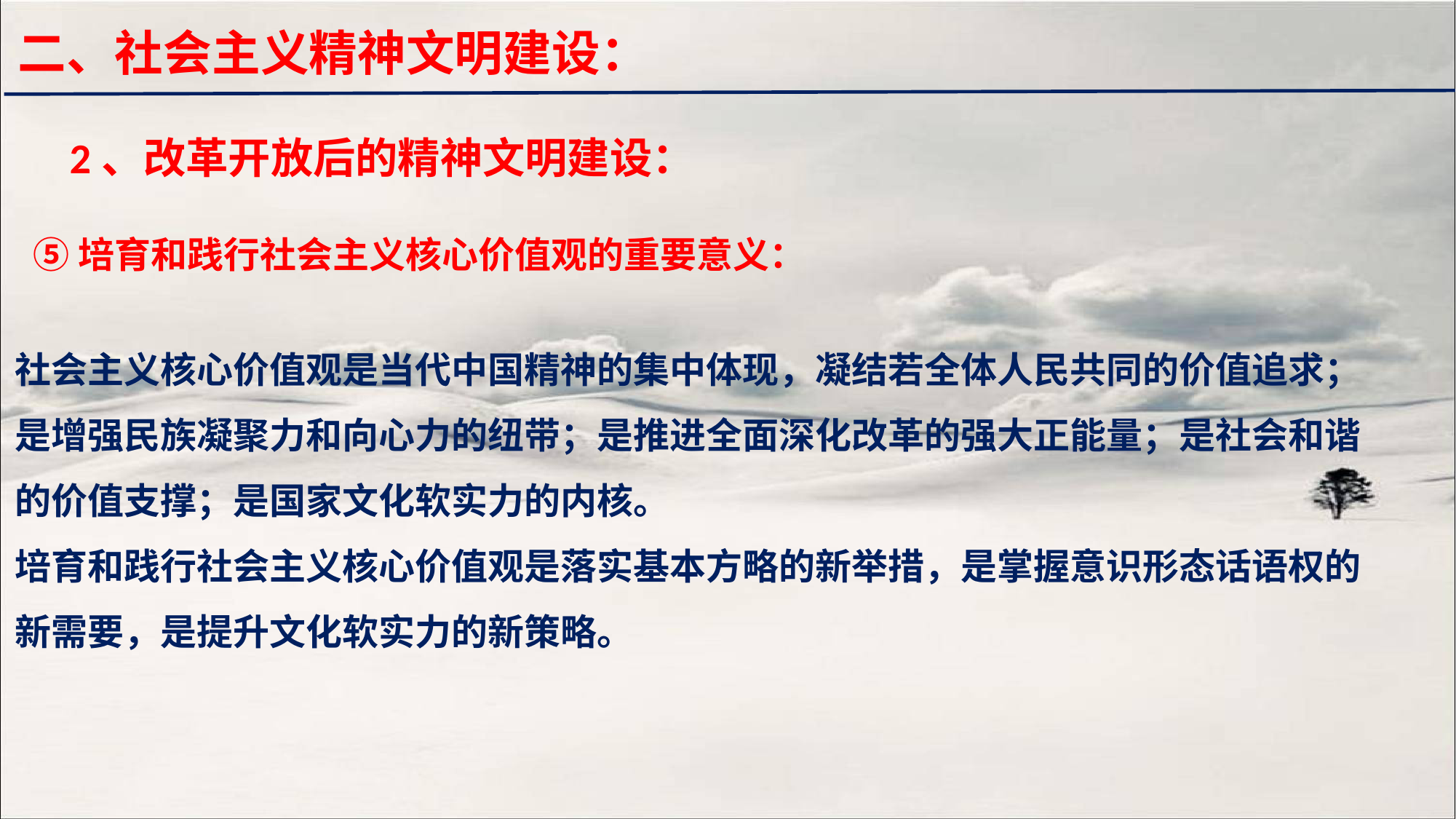

二、社会主义精神文明建设：
2、改革开放后的精神文明建设：
⑤培育和践行社会主义核心价值观的重要意义：
社会主义核心价值观是当代中国精神的集中体现，凝结若全体人民共同的价值追求；是增强民族凝聚力和向心力的纽带；是推进全面深化改革的强大正能量；是社会和谐的价值支撑；是国家文化软实力的内核。
培育和践行社会主义核心价值观是落实基本方略的新举措，是掌握意识形态话语权的新需要，是提升文化软实力的新策略。